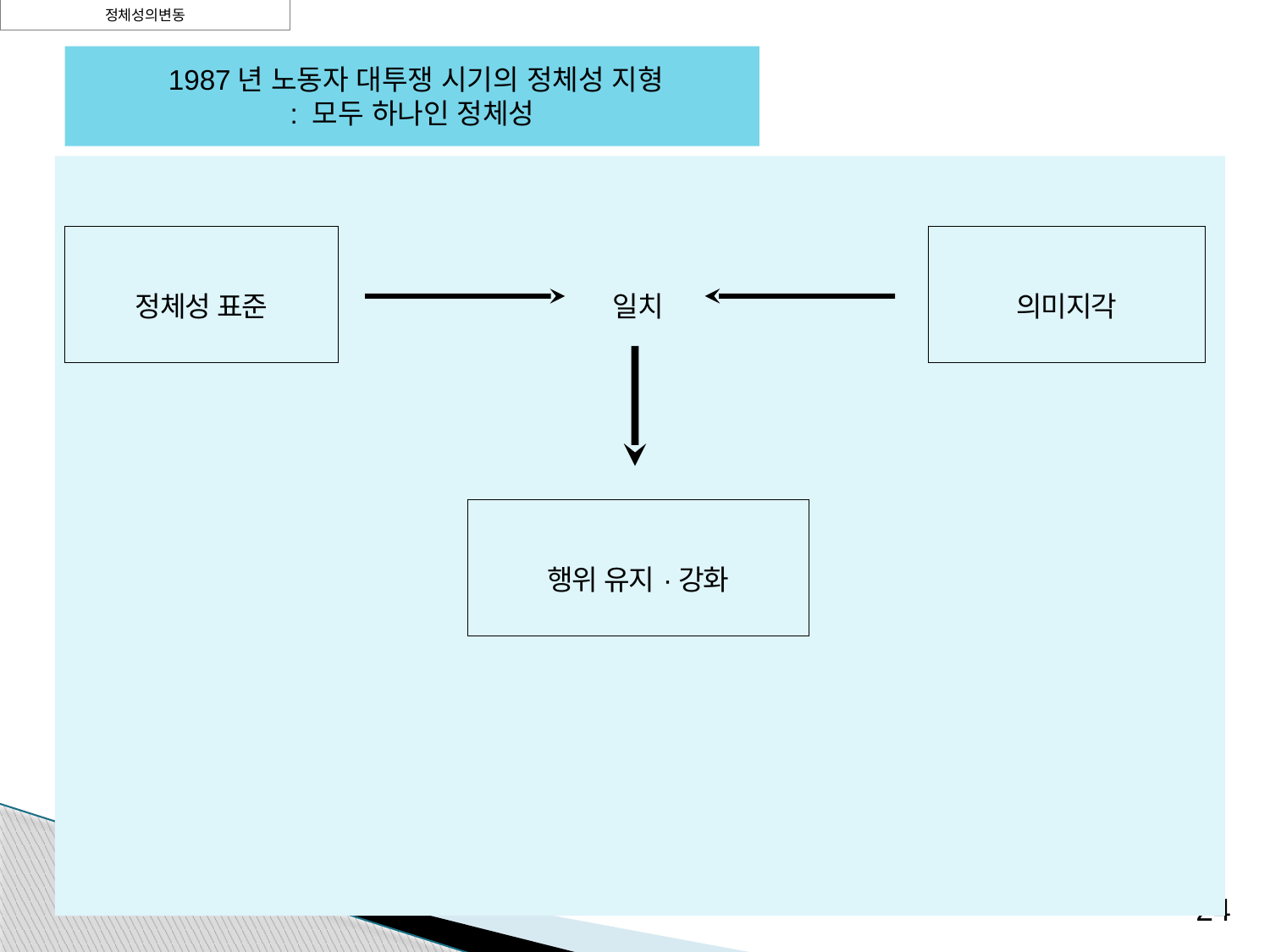

정체성의변동
 1987년 노동자 대투쟁 시기의 정체성 지형
: 모두 하나인 정체성

| 정체성 표준 |  | 일치 |  | 의미지각 |
| --- | --- | --- | --- | --- |
|  |  |  |  |  |
|  |  | 행위 유지·강화 |  |  |

24